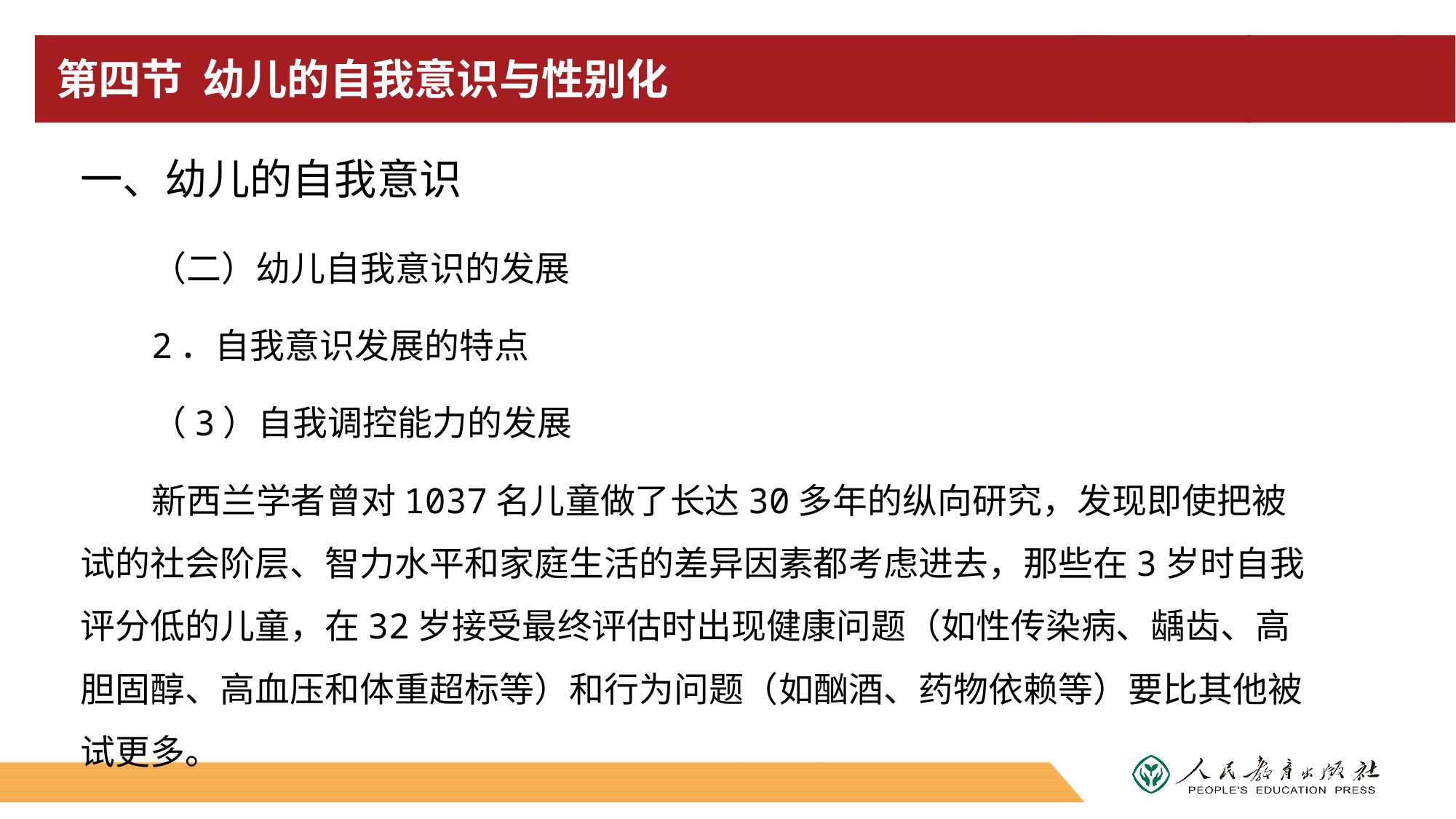

# 第四节  幼儿的自我意识与性别化
一、幼儿的自我意识
（二）幼儿自我意识的发展
2．自我意识发展的特点
（3）自我调控能力的发展
新西兰学者曾对1037名儿童做了长达30多年的纵向研究，发现即使把被试的社会阶层、智力水平和家庭生活的差异因素都考虑进去，那些在3岁时自我评分低的儿童，在32岁接受最终评估时出现健康问题（如性传染病、龋齿、高胆固醇、高血压和体重超标等）和行为问题（如酗酒、药物依赖等）要比其他被试更多。